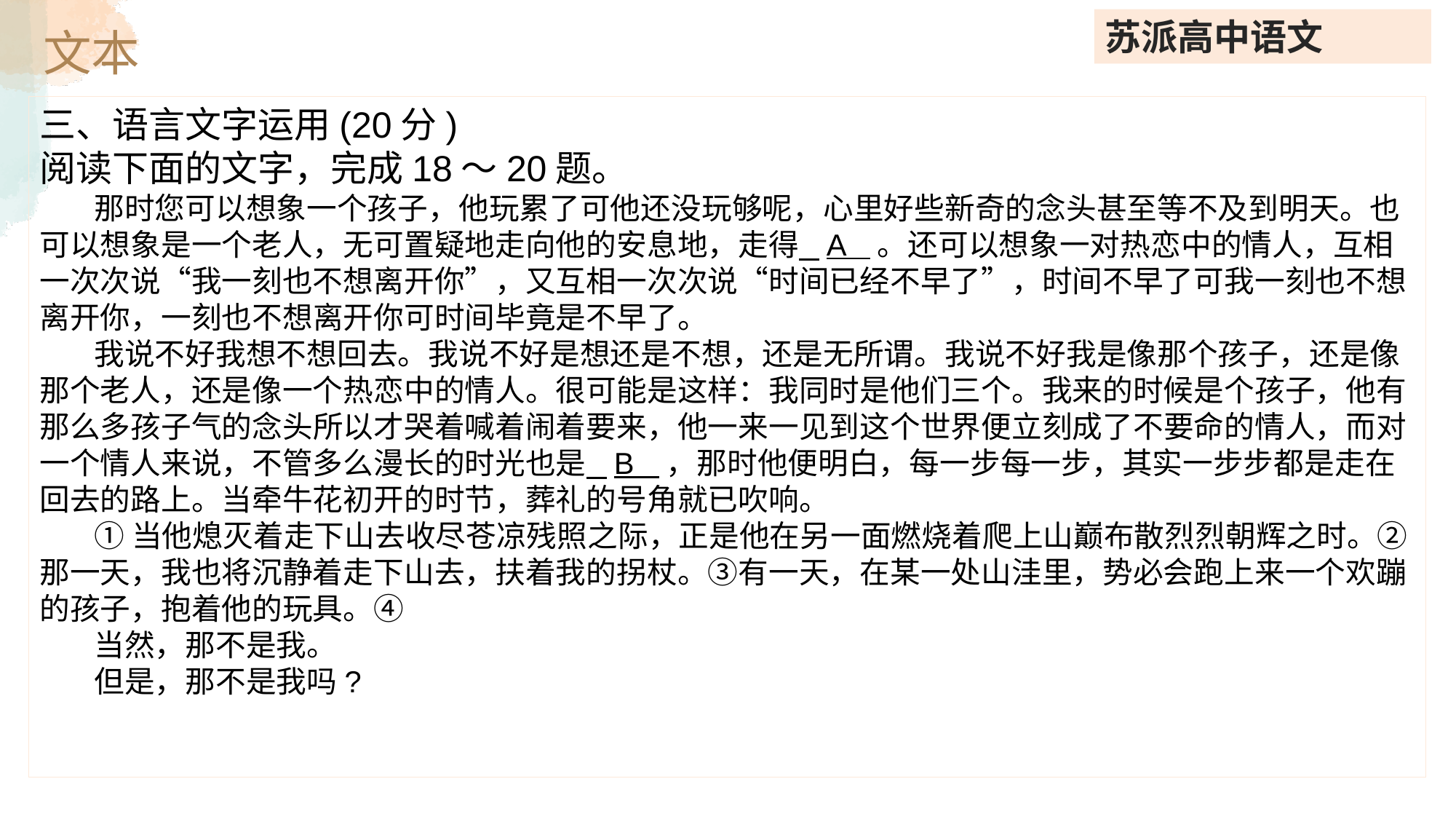

苏派高中语文
文本

三、语言文字运用(20分)
阅读下面的文字，完成18～20题。
那时您可以想象一个孩子，他玩累了可他还没玩够呢，心里好些新奇的念头甚至等不及到明天。也可以想象是一个老人，无可置疑地走向他的安息地，走得   A   。还可以想象一对热恋中的情人，互相一次次说“我一刻也不想离开你”，又互相一次次说“时间已经不早了”，时间不早了可我一刻也不想离开你，一刻也不想离开你可时间毕竟是不早了。
我说不好我想不想回去。我说不好是想还是不想，还是无所谓。我说不好我是像那个孩子，还是像那个老人，还是像一个热恋中的情人。很可能是这样：我同时是他们三个。我来的时候是个孩子，他有那么多孩子气的念头所以才哭着喊着闹着要来，他一来一见到这个世界便立刻成了不要命的情人，而对一个情人来说，不管多么漫长的时光也是   B   ，那时他便明白，每一步每一步，其实一步步都是走在回去的路上。当牵牛花初开的时节，葬礼的号角就已吹响。
①当他熄灭着走下山去收尽苍凉残照之际，正是他在另一面燃烧着爬上山巅布散烈烈朝辉之时。②那一天，我也将沉静着走下山去，扶着我的拐杖。③有一天，在某一处山洼里，势必会跑上来一个欢蹦的孩子，抱着他的玩具。④
当然，那不是我。
但是，那不是我吗?

年度工作概述
您的内容打在这里，或者通过复制您的文本后，在此框中选择粘贴，并选择只保留文字，建议使用微软雅黑字体。您的内容打在这里，或者通过复制您的文本后，在此框中选择粘贴，并选择只保留文字，建议使用微软雅黑字体。